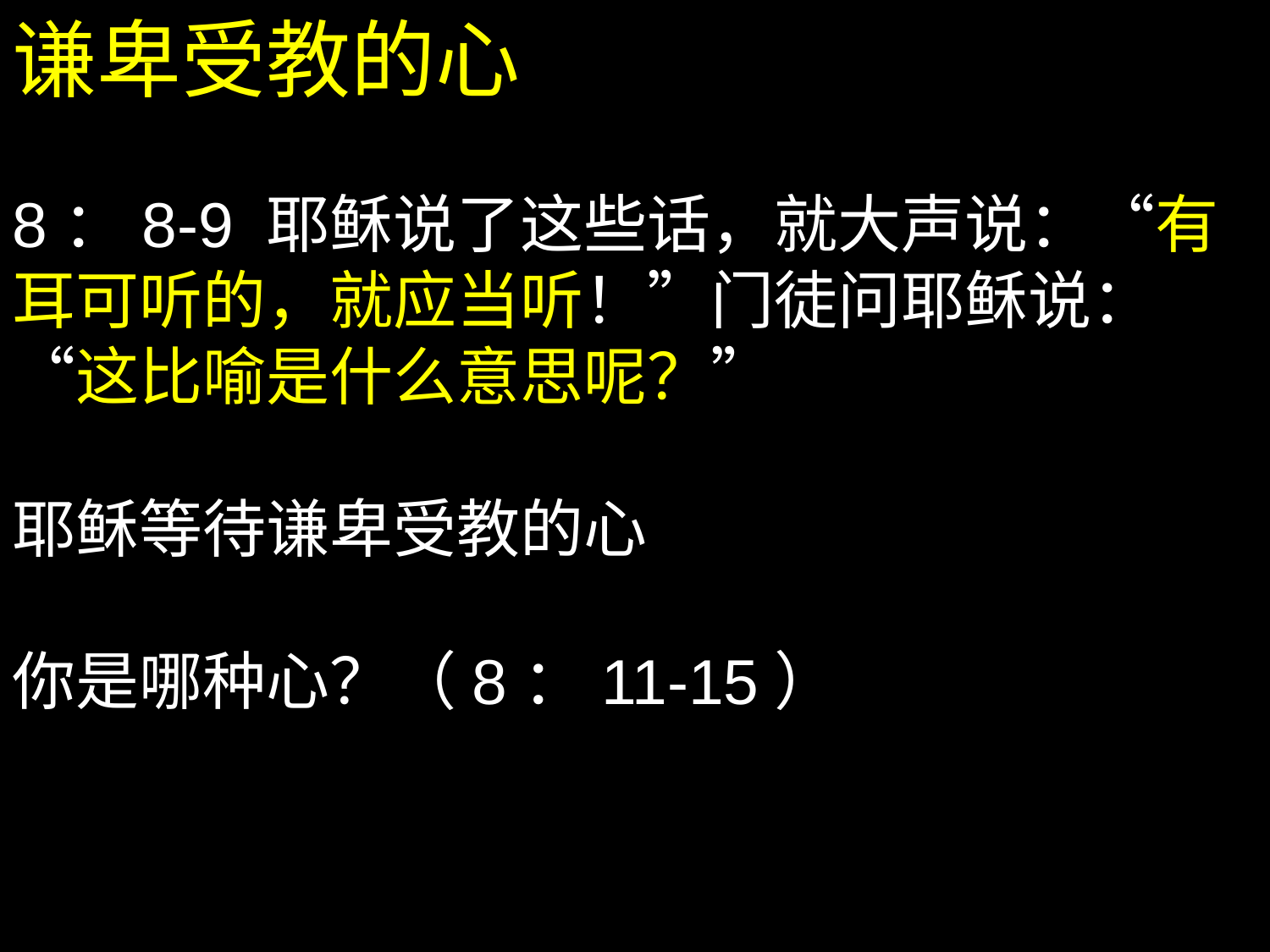

谦卑受教的心

8：8-9 耶稣说了这些话，就大声说：“有耳可听的，就应当听！”门徒问耶稣说：“这比喻是什么意思呢？”

耶稣等待谦卑受教的心

你是哪种心？（8：11-15）